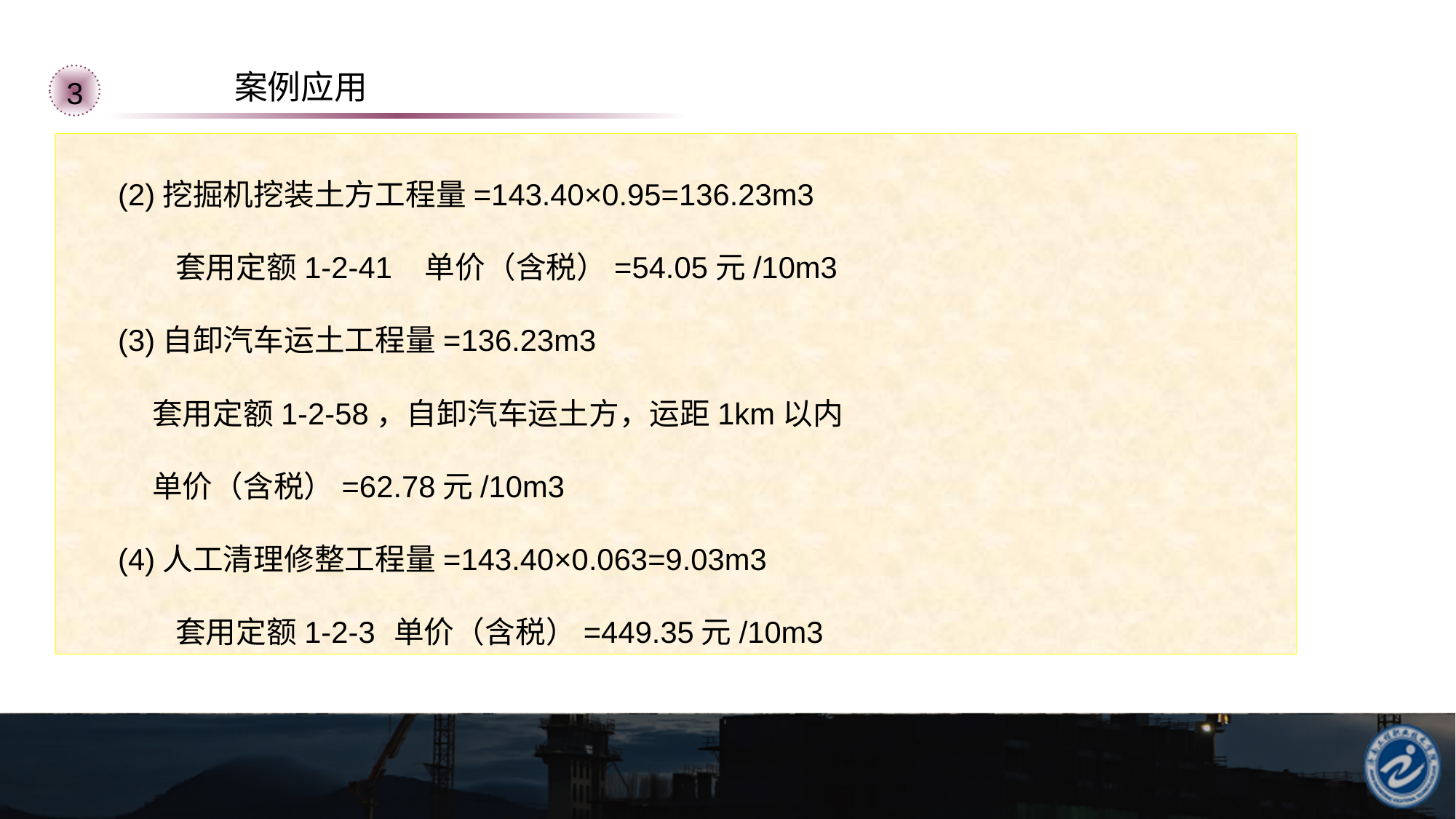

案例应用

3

(2)挖掘机挖装土方工程量=143.40×0.95=136.23m3
	套用定额1-2-41   单价（含税）=54.05元/10m3
(3)自卸汽车运土工程量=136.23m3
    套用定额1-2-58，自卸汽车运土方，运距1km以内
    单价（含税）=62.78元/10m3
(4)人工清理修整工程量=143.40×0.063=9.03m3
	套用定额1-2-3  	单价（含税）=449.35元/10m3